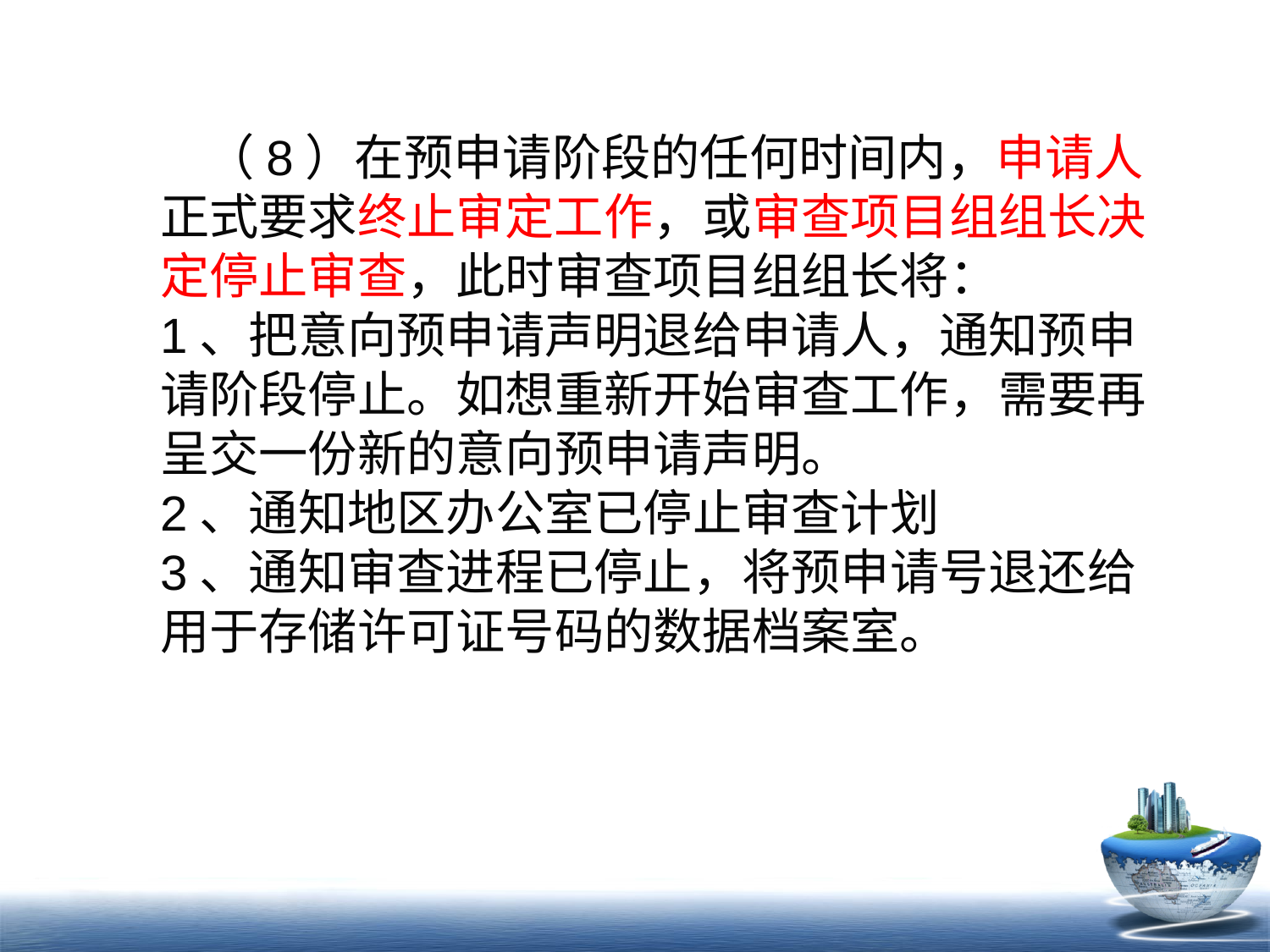

（8）在预申请阶段的任何时间内，申请人正式要求终止审定工作，或审查项目组组长决定停止审查，此时审查项目组组长将：
1、把意向预申请声明退给申请人，通知预申请阶段停止。如想重新开始审查工作，需要再呈交一份新的意向预申请声明。
2、通知地区办公室已停止审查计划
3、通知审查进程已停止，将预申请号退还给用于存储许可证号码的数据档案室。